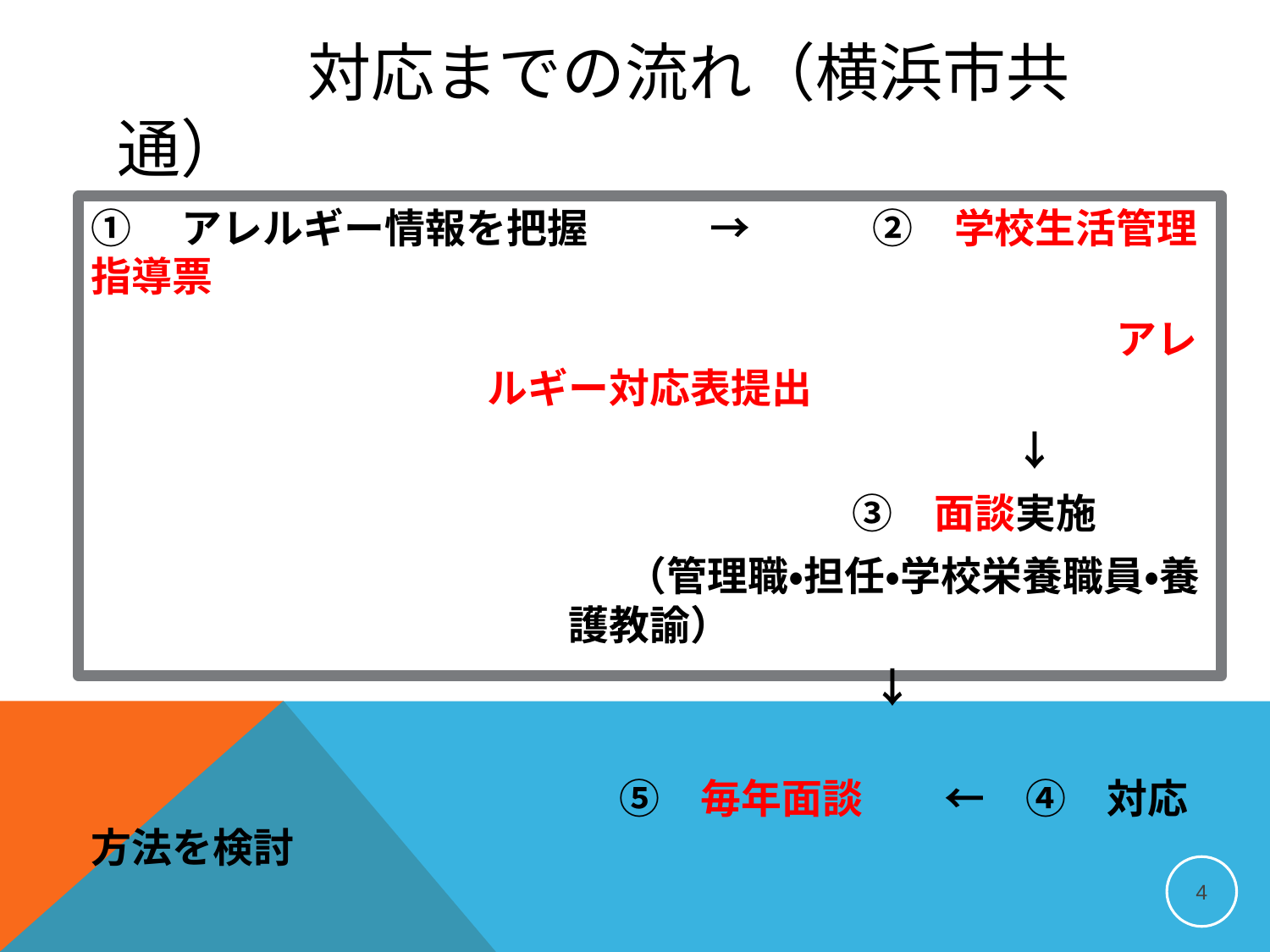

# 対応までの流れ（横浜市共通）
①　アレルギー情報を把握　　　→　　　②　学校生活管理指導票
　　　　　　　　　　　　　　　　　　　　　　　　　アレルギー対応表提出
　　　　　　　　　　　　　　　　　　　↓
　　　　　　　　　　　　　　　　　③　面談実施
　　　　　　　　　　　　　（管理職・担任・学校栄養職員・養護教諭）
　　　　　　　　　　　　　　　　　　　↓
　　　　　　　　　　　　　⑤　毎年面談　　←　④　対応方法を検討

4